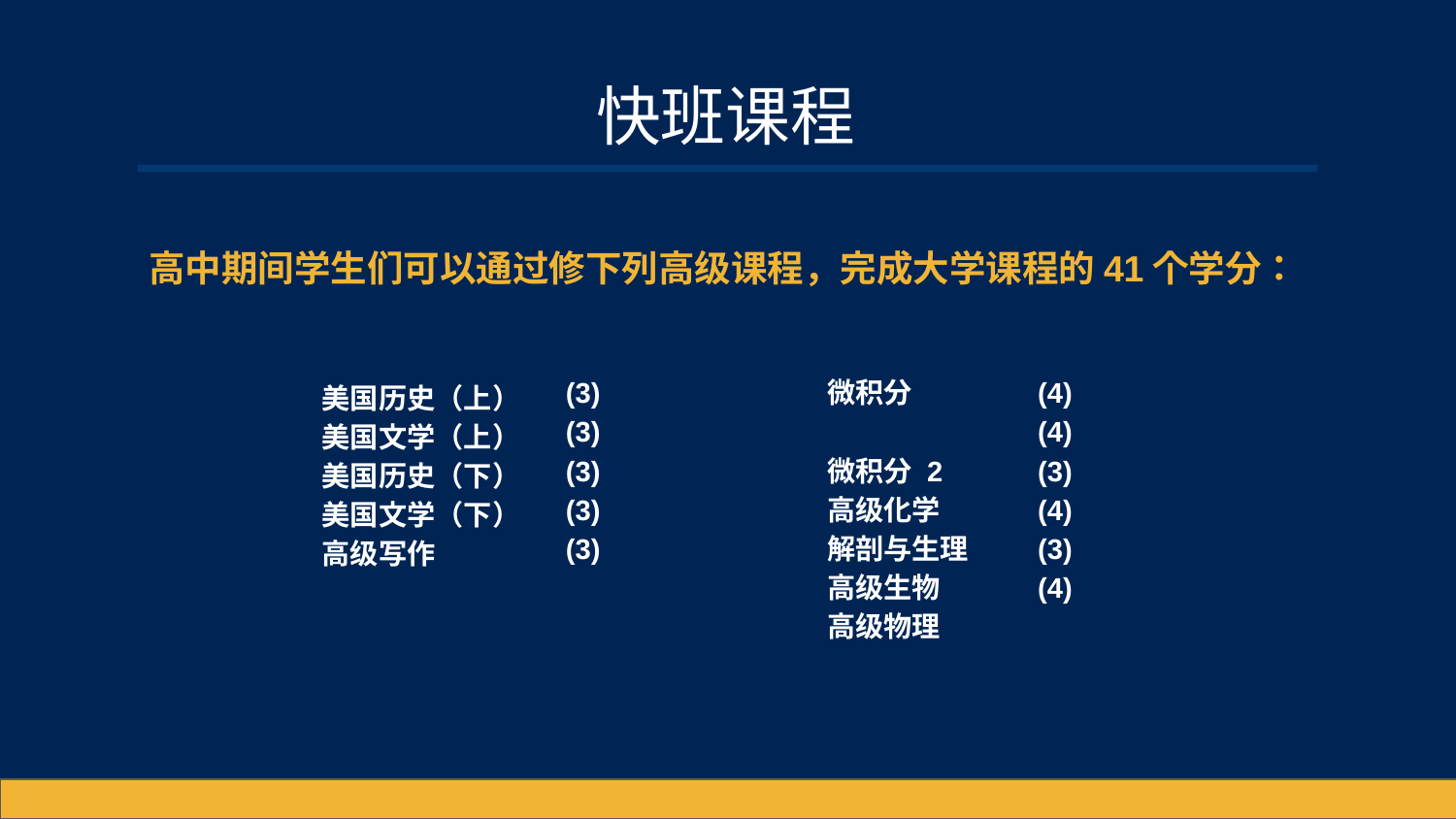

# 快班课程
高中期间学生们可以通过修下列高级课程，完成大学课程的41个学分：
(3)
(3)
(3)
(3)
(3)

微积分
微积分 2
高级化学
解剖与生理
高级生物
高级物理
(4)
(4)
(3)
(4)
(3)
(4)

美国历史（上）
美国文学（上）
美国历史（下）
美国文学（下）
高级写作